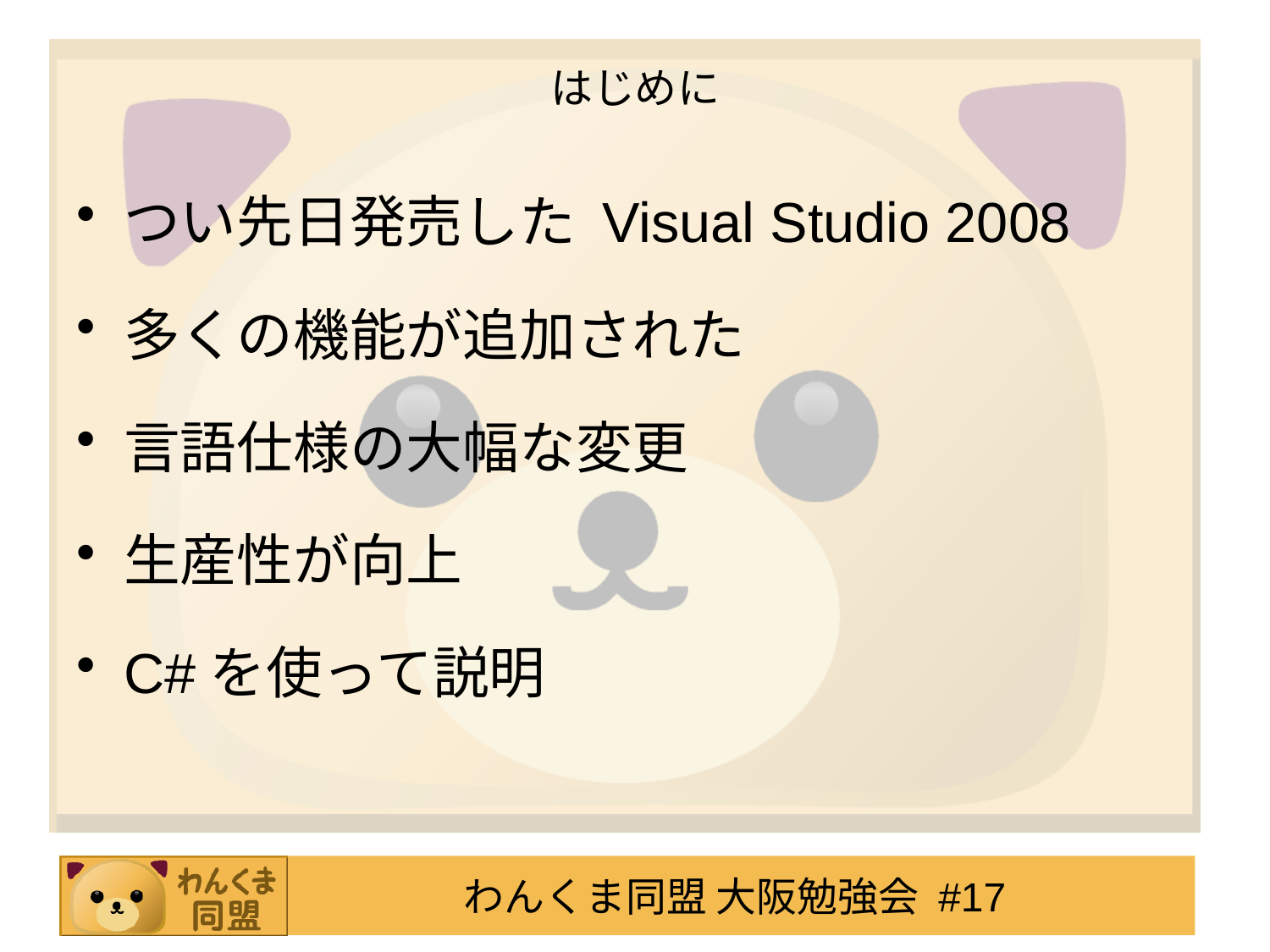

# はじめに
つい先日発売した Visual Studio 2008
多くの機能が追加された
言語仕様の大幅な変更
生産性が向上
C#を使って説明